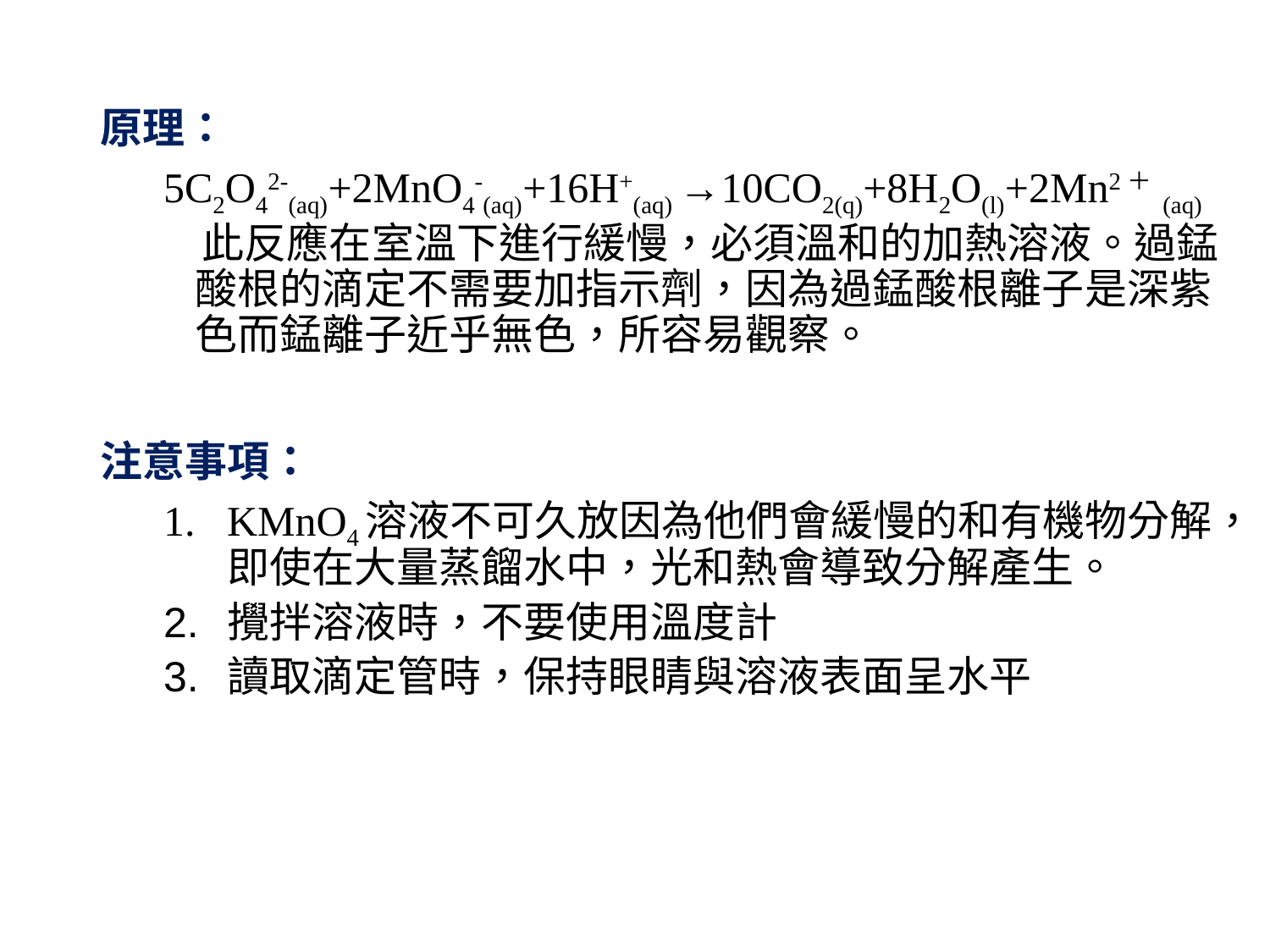

原理：
5C2O42-(aq)+2MnO4-(aq)+16H+(aq) →10CO2(q)+8H2O(l)+2Mn2＋ (aq)
   此反應在室溫下進行緩慢，必須溫和的加熱溶液。過錳酸根的滴定不需要加指示劑，因為過錳酸根離子是深紫色而錳離子近乎無色，所容易觀察。

注意事項：
KMnO4溶液不可久放因為他們會緩慢的和有機物分解，即使在大量蒸餾水中，光和熱會導致分解產生。
攪拌溶液時，不要使用溫度計
讀取滴定管時，保持眼睛與溶液表面呈水平